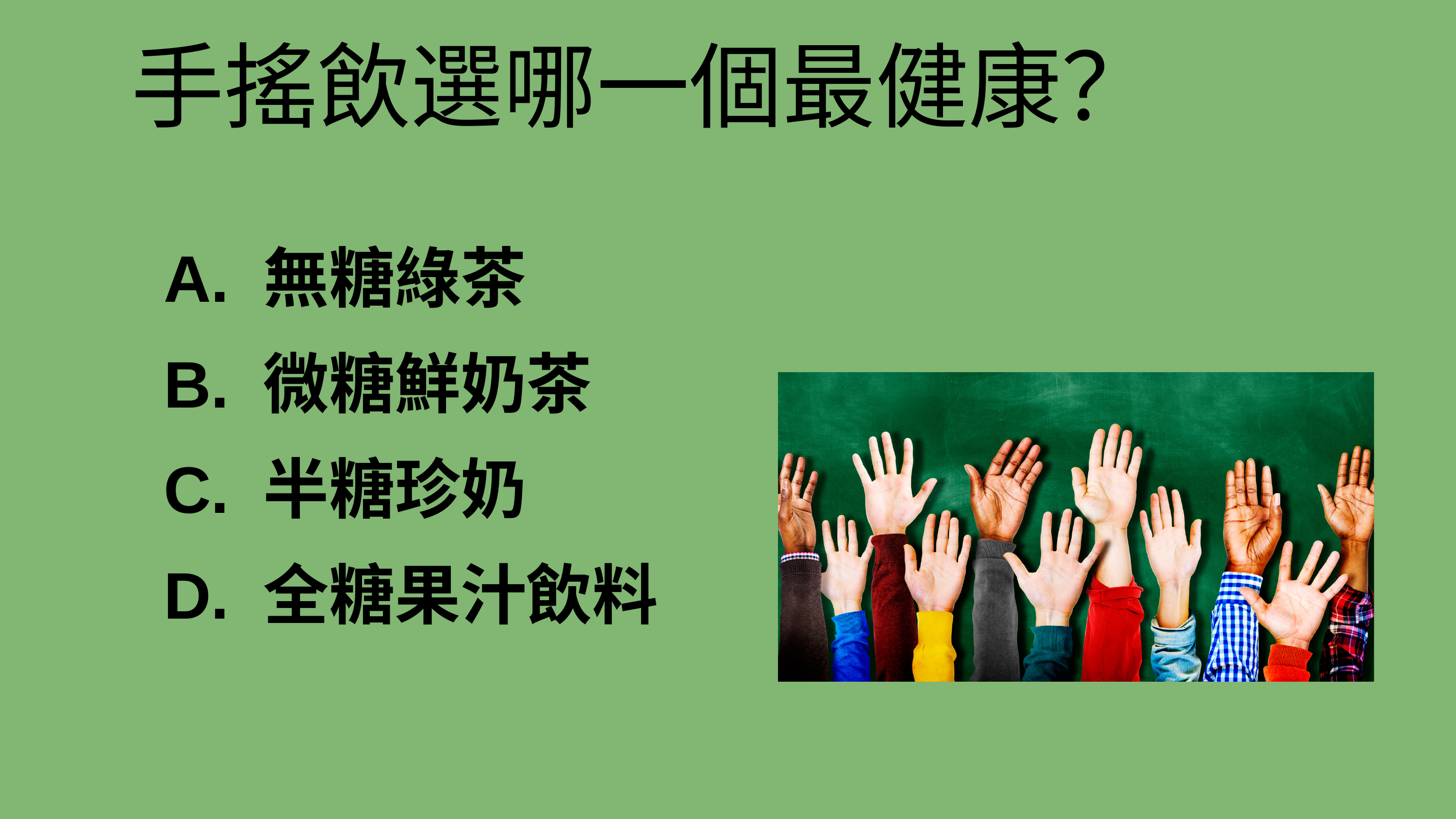

手搖飲選哪一個最健康？
 A. 無糖綠茶
 B. 微糖鮮奶茶
 C. 半糖珍奶
 D. 全糖果汁飲料